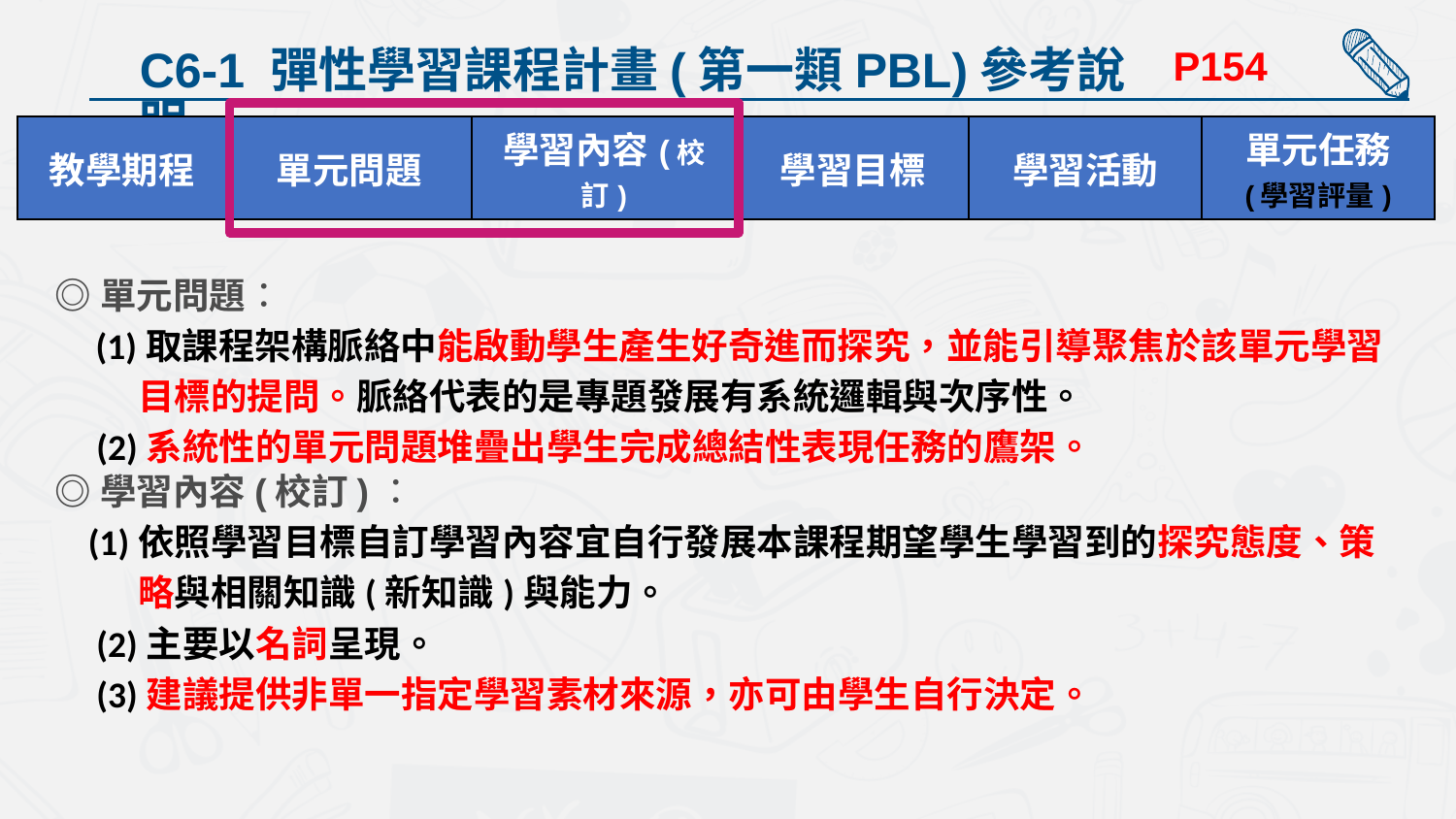

C6-1 彈性學習課程計畫(第一類PBL)參考說明

P154

| 教學期程 | 單元問題 | 學習內容(校訂) | 學習目標 | 學習活動 | 單元任務 (學習評量) |
| --- | --- | --- | --- | --- | --- |
◎單元問題：
    (1)取課程架構脈絡中能啟動學生產生好奇進而探究，並能引導聚焦於該單元學習
         目標的提問。脈絡代表的是專題發展有系統邏輯與次序性。
     (2)系統性的單元問題堆疊出學生完成總結性表現任務的鷹架。
◎學習內容(校訂)：
    (1)依照學習目標自訂學習內容宜自行發展本課程期望學生學習到的探究態度、策
         略與相關知識(新知識)與能力。
     (2)主要以名詞呈現。
     (3)建議提供非單一指定學習素材來源，亦可由學生自行決定。